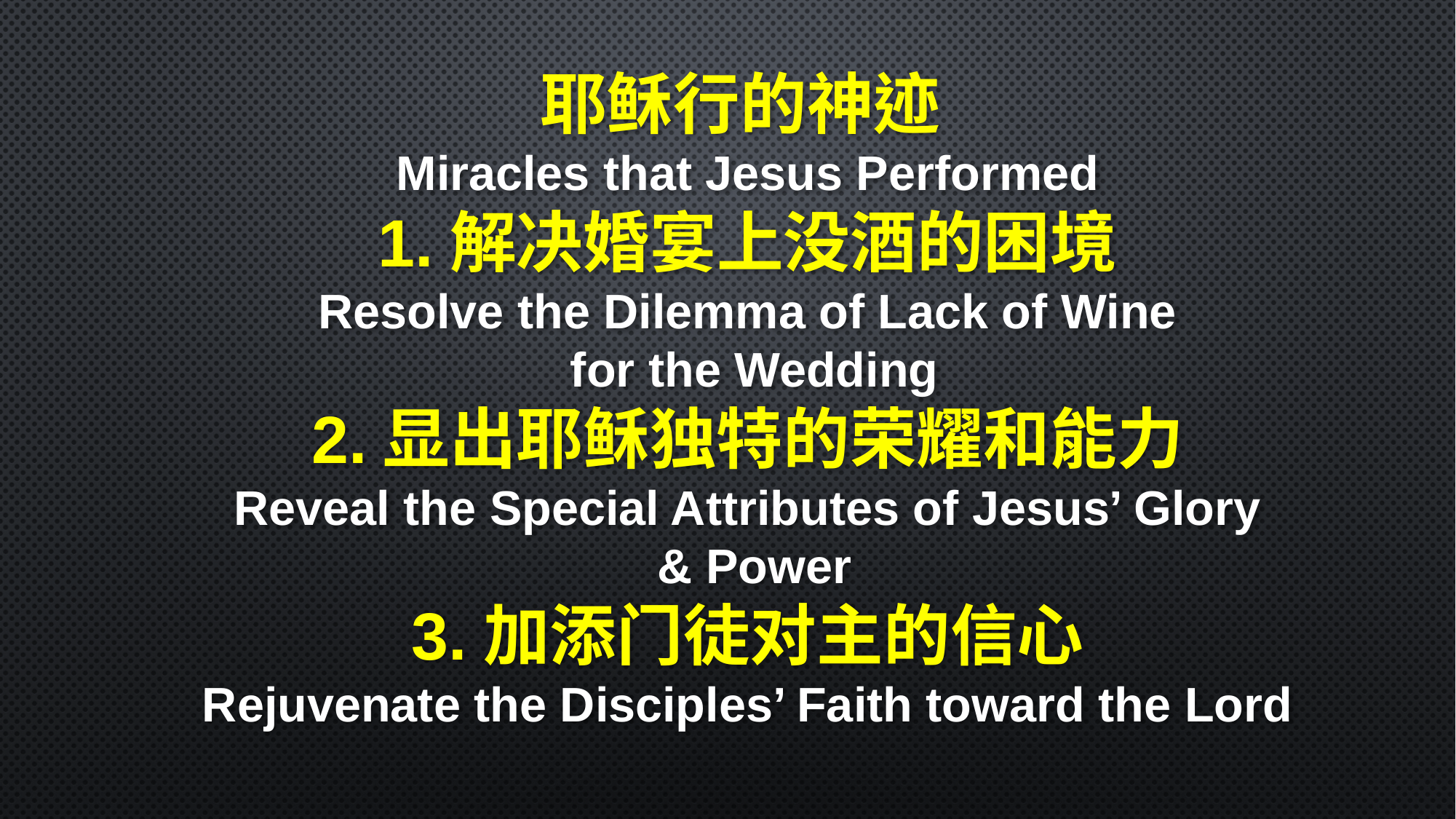

耶稣行的神迹
Miracles that Jesus Performed
1.解决婚宴上没酒的困境
Resolve the Dilemma of Lack of Wine
 for the Wedding
2.显出耶稣独特的荣耀和能力
Reveal the Special Attributes of Jesus’ Glory
 & Power
3.加添门徒对主的信心
Rejuvenate the Disciples’ Faith toward the Lord